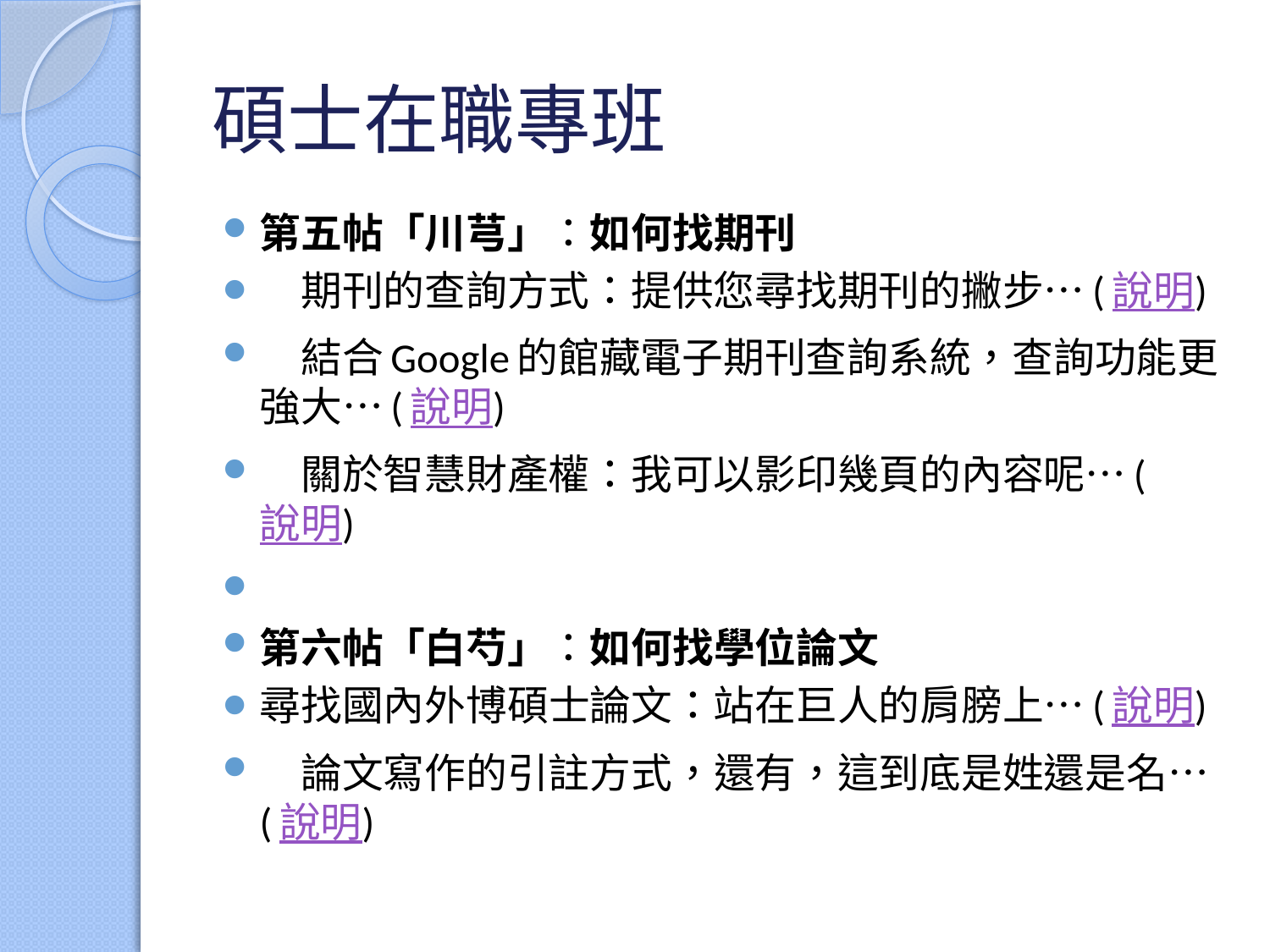

# 碩士在職專班
第五帖「川芎」：如何找期刊
　期刊的查詢方式：提供您尋找期刊的撇步…(說明)
　結合Google的館藏電子期刊查詢系統，查詢功能更強大…(說明)
　關於智慧財產權：我可以影印幾頁的內容呢…(說明)

第六帖「白芍」：如何找學位論文
尋找國內外博碩士論文：站在巨人的肩膀上…(說明)
　論文寫作的引註方式，還有，這到底是姓還是名…(說明)